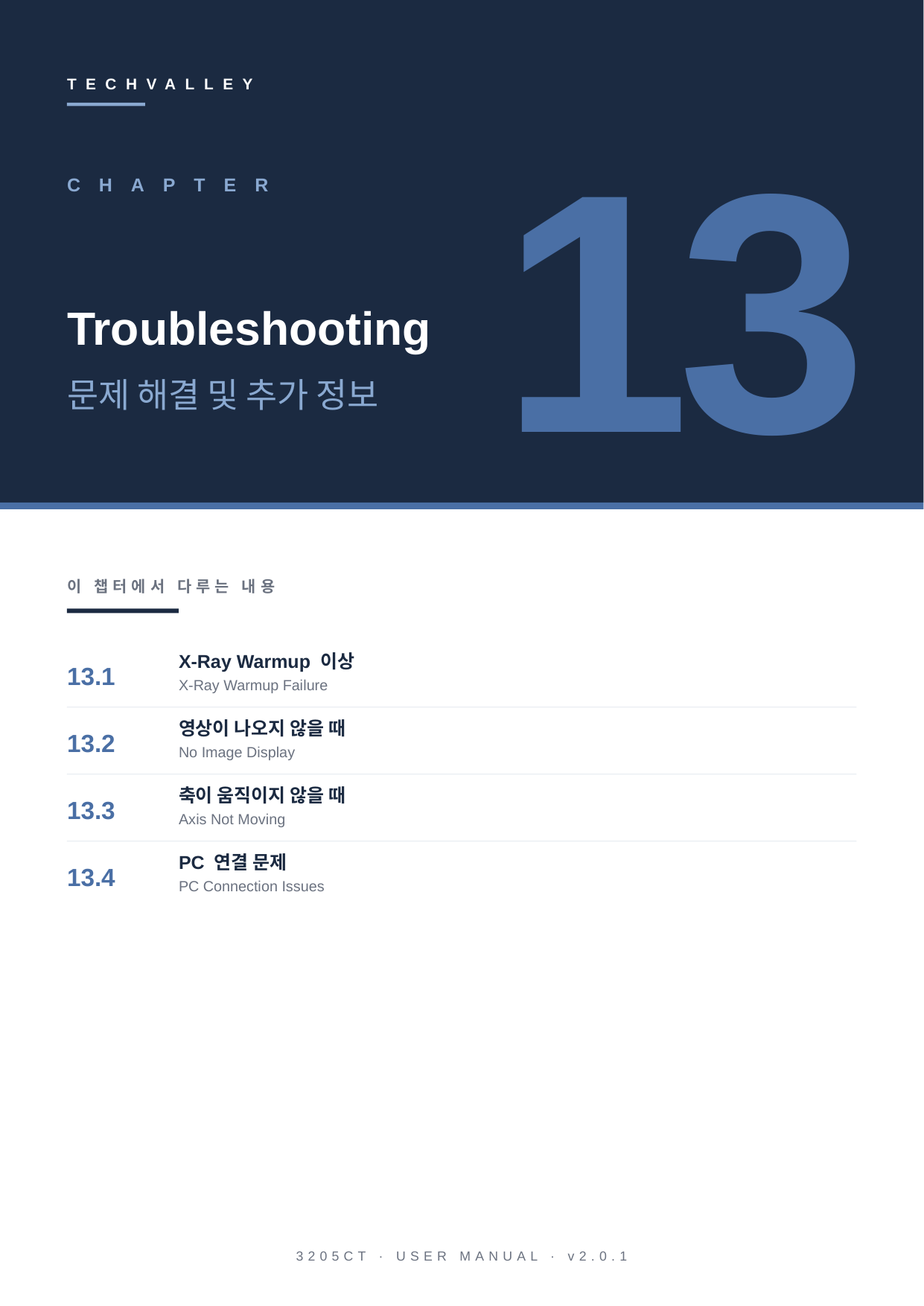

TECHVALLEY

13
CHAPTER
Troubleshooting
문제 해결 및 추가 정보

이 챕터에서 다루는 내용

13.1
X-Ray Warmup 이상
X-Ray Warmup Failure

13.2
영상이 나오지 않을 때
No Image Display

13.3
축이 움직이지 않을 때
Axis Not Moving

13.4
PC 연결 문제
PC Connection Issues
3205CT · USER MANUAL · v2.0.1